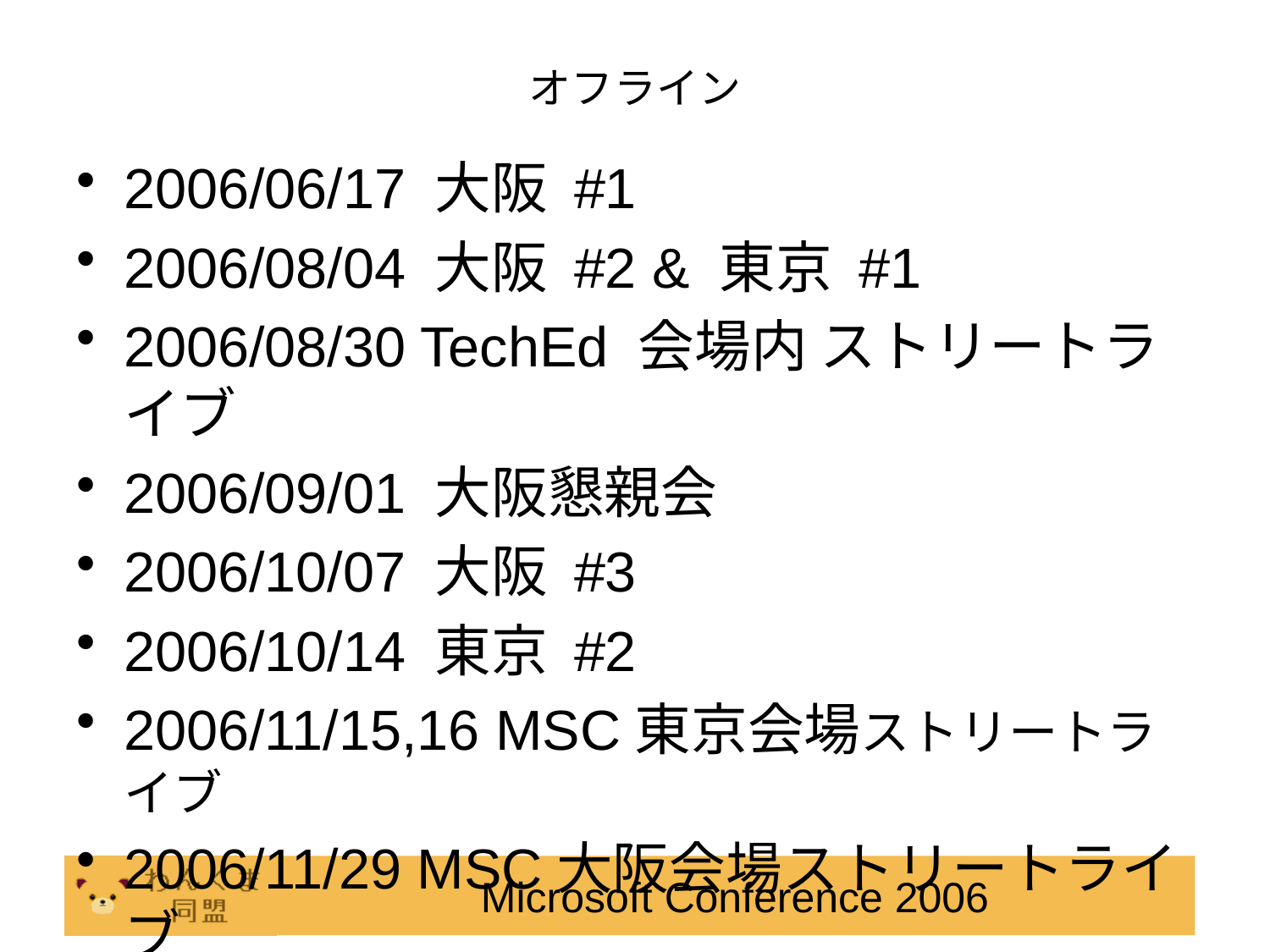

# オフライン
2006/06/17 大阪 #1
2006/08/04 大阪 #2 & 東京 #1
2006/08/30 TechEd 会場内 ストリートライブ
2006/09/01 大阪懇親会
2006/10/07 大阪 #3
2006/10/14 東京 #2
2006/11/15,16 MSC東京会場ストリートライブ
2006/11/29 MSC大阪会場ストリートライブ